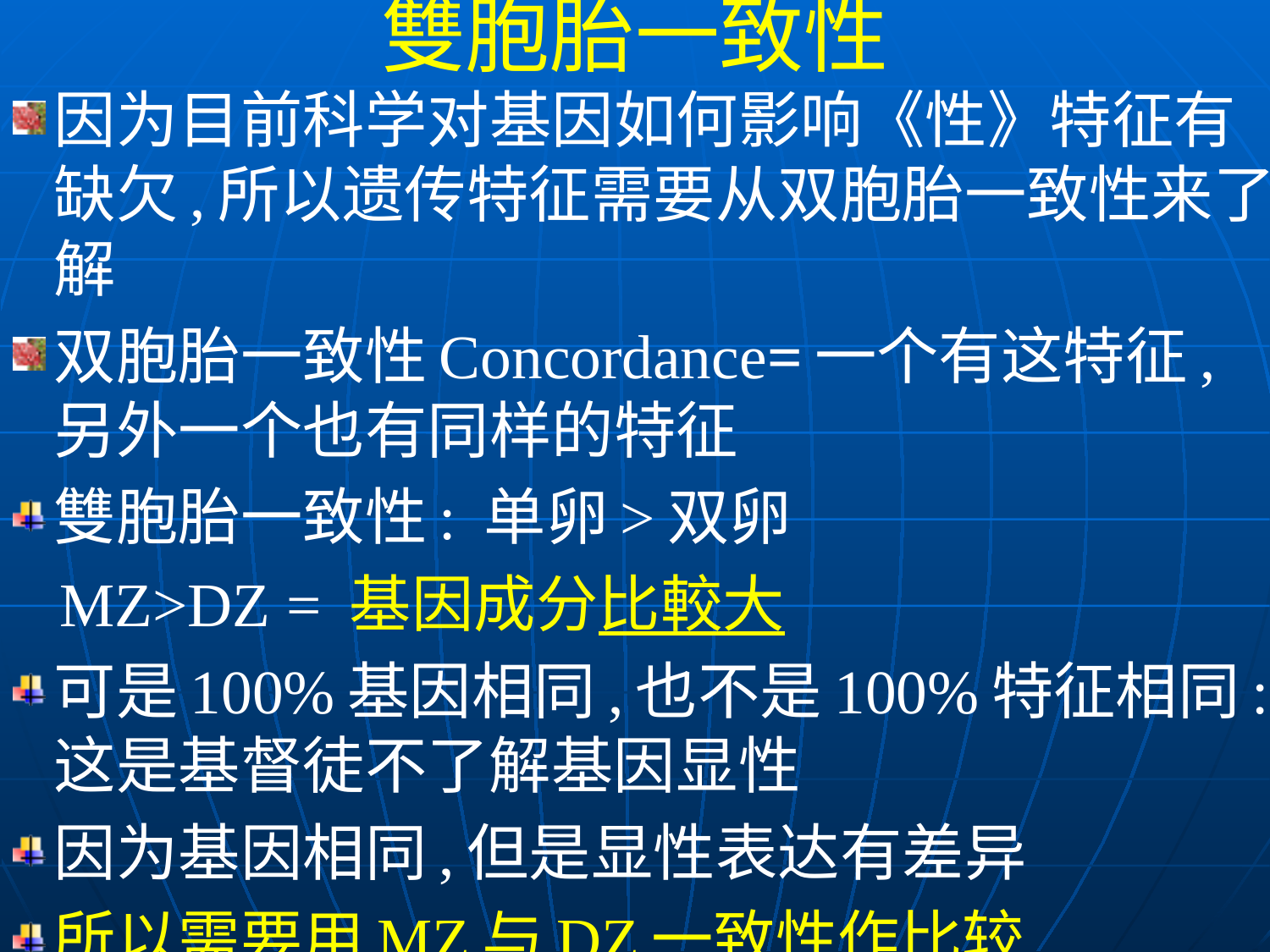

# 雙胞胎一致性
因为目前科学对基因如何影响《性》特征有缺欠,所以遗传特征需要从双胞胎一致性来了解
双胞胎一致性Concordance=一个有这特征,另外一个也有同样的特征
雙胞胎一致性: 单卵>双卵
   MZ>DZ = 基因成分比較大
可是100%基因相同,也不是100%特征相同:这是基督徒不了解基因显性
因为基因相同,但是显性表达有差异
所以需要用MZ与DZ一致性作比较